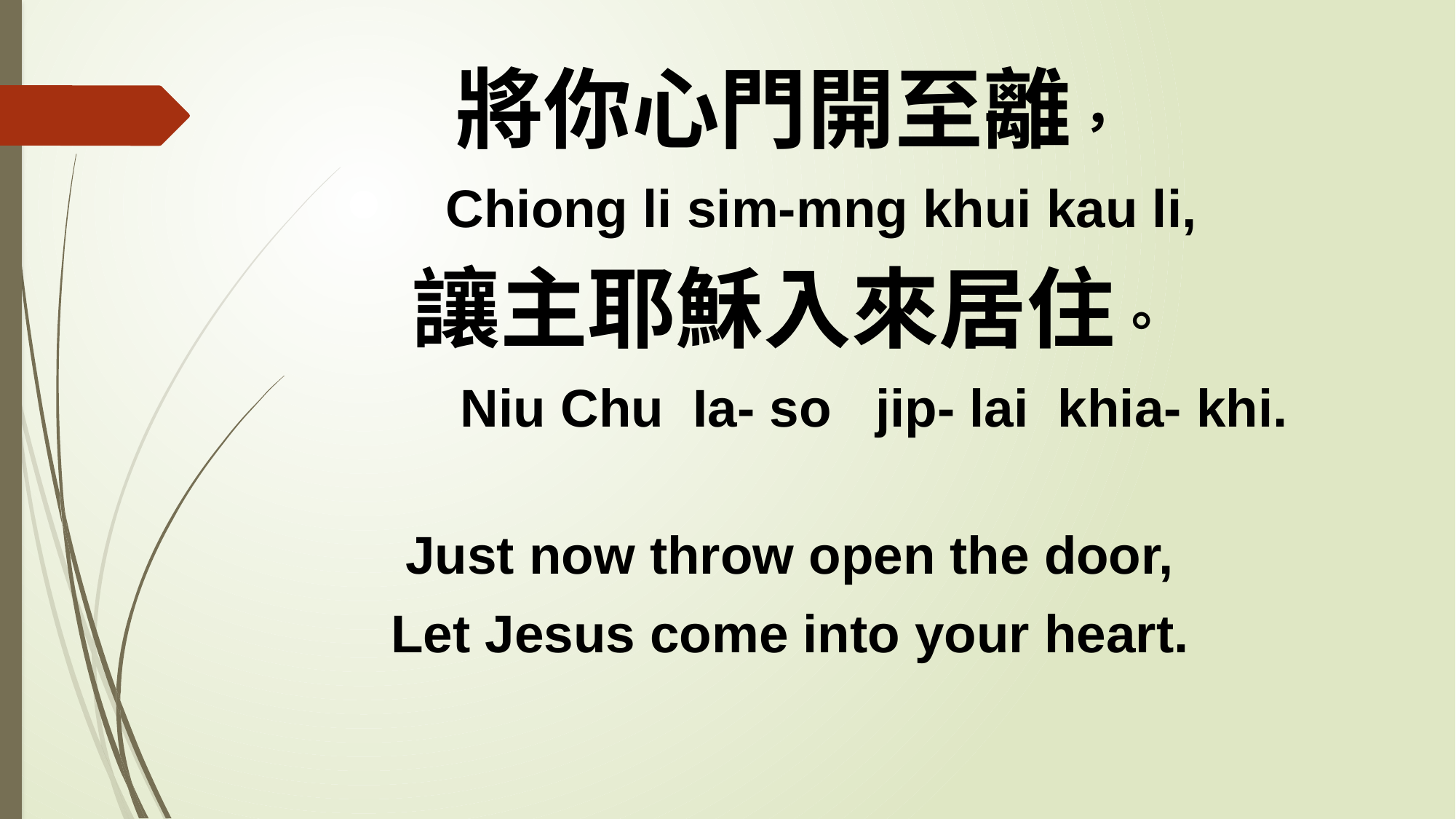

將你心門開至離，
            Chiong li sim-mng khui kau li,
讓主耶穌入來居住。
             Niu Chu  Ia- so   jip- lai  khia- khi.

Just now throw open the door,
Let Jesus come into your heart.